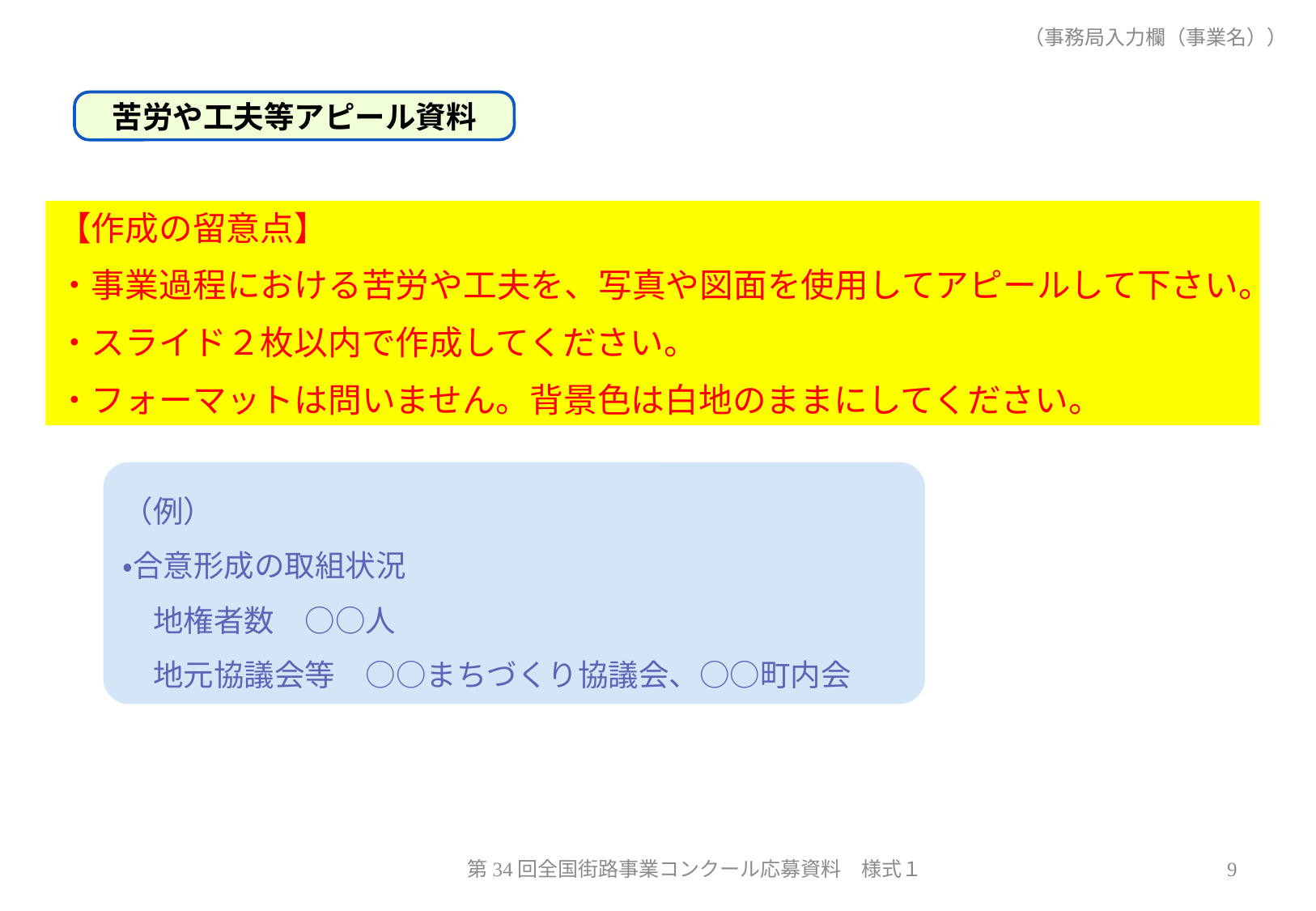

（事務局入力欄（事業名））
苦労や工夫等アピール資料
【作成の留意点】
・事業過程における苦労や工夫を、写真や図面を使用してアピールして下さい。
・スライド２枚以内で作成してください。
・フォーマットは問いません。背景色は白地のままにしてください。
（例）
・合意形成の取組状況
　地権者数　○○人
　地元協議会等　○○まちづくり協議会、○○町内会
第34回全国街路事業コンクール応募資料　様式１
9